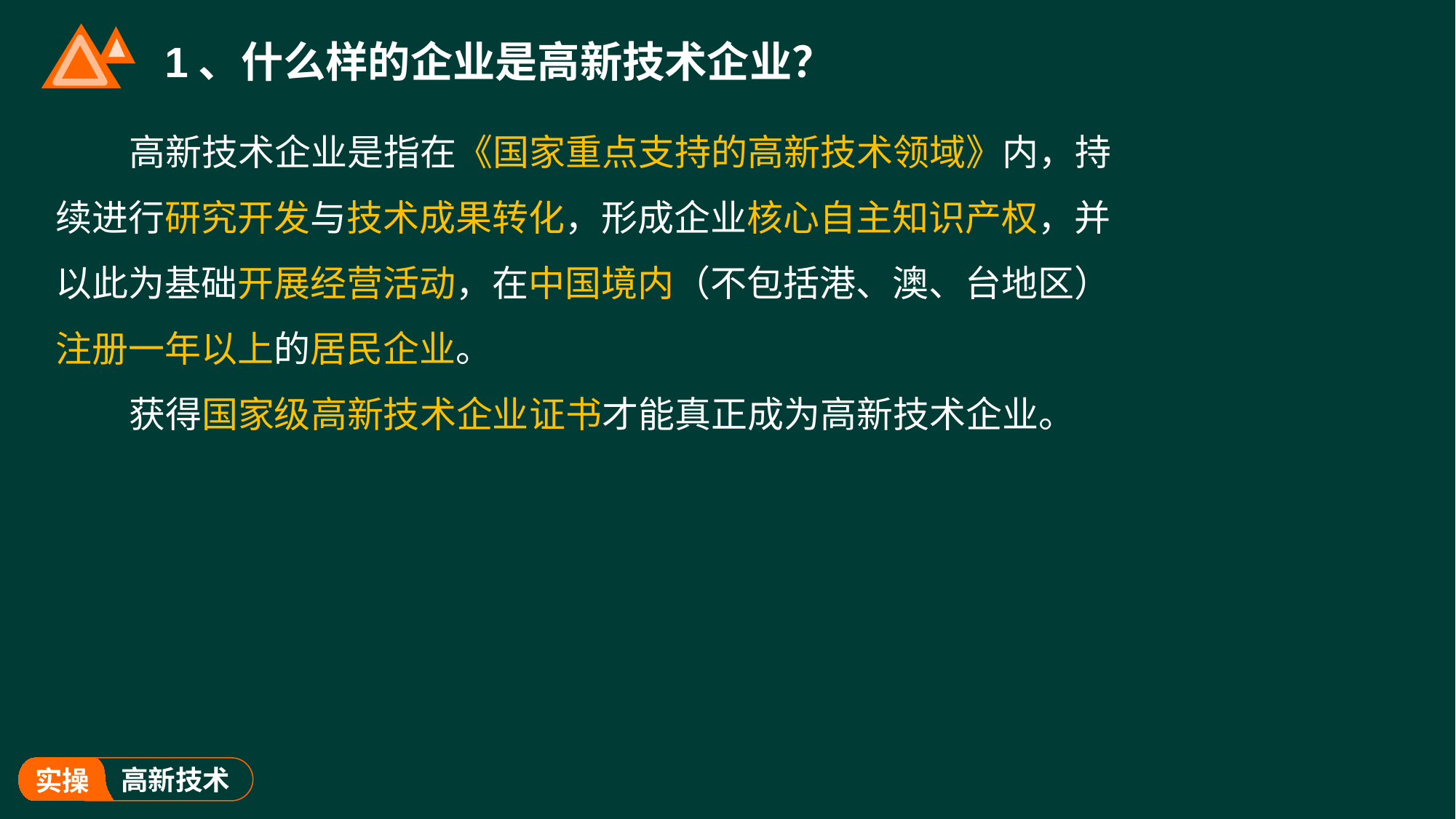

# 1、什么样的企业是高新技术企业？
高新技术企业是指在《国家重点支持的高新技术领域》内，持续进行研究开发与技术成果转化，形成企业核心自主知识产权，并以此为基础开展经营活动，在中国境内（不包括港、澳、台地区）注册一年以上的居民企业。
获得国家级高新技术企业证书才能真正成为高新技术企业。